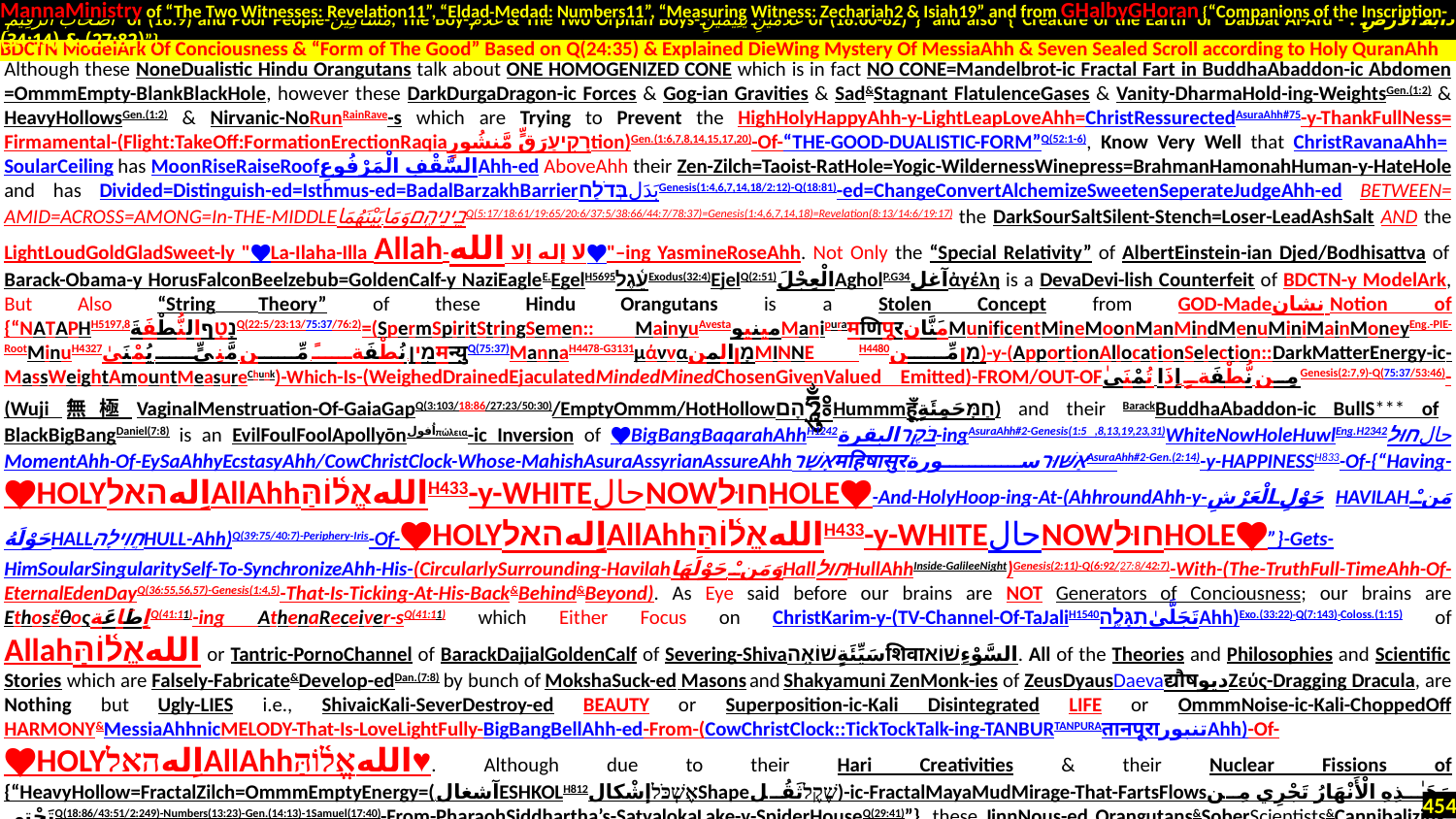

MannaMinistry of “The Two Witnesses: Revelation11”, “Eldad-Medad: Numbers11”, “Measuring Witness: Zechariah2 & Isiah19” and from GHalbyGHoran {“Companions of the Inscription-
 أَصْحَابَ الرَّقِيمِ  of (18:9) and Poor People-مَسَاكِينَ, The Boy-غُلَامُ & The Two Orphan Boys-غُلَامَيْنِ يَتِيمَيْنِ of (18:60-82)”}  and also  {“Creature of the Earth  or  Dabbat Al-Ard - دَابَّةُ الْأَرْضِ : (27:82) & (34:14)”}
.
Although these NoneDualistic Hindu Orangutans talk about ONE HOMOGENIZED CONE which is in fact NO CONE=Mandelbrot-ic Fractal Fart in BuddhaAbaddon-ic Abdomen =OmmmEmpty-BlankBlackHole, however these DarkDurgaDragon-ic Forces & Gog-ian Gravities & Sad&Stagnant FlatulenceGases & Vanity-DharmaHold-ing-WeightsGen.(1:2) & HeavyHollowsGen.(1:2) & Nirvanic-NoRunRainRave-s which are Trying to Prevent the HighHolyHappyAhh-y-LightLeapLoveAhh=ChristRessurectedAsuraAhh#75-y-ThankFullNess= Firmamental-(Flight:TakeOff:FormationErectionRaqiaרָקִיעַرَقٍّ مَّنشُورٍtion)Gen.(1:6,7,8,14,15,17,20)-Of-“THE-GOOD-DUALISTIC-FORM”Q(52:1-6), Know Very Well that ChristRavanaAhh= SoularCeiling has MoonRiseRaiseRoofالسَّقْفِ الْمَرْفُوعِAhh-ed AboveAhh their Zen-Zilch=Taoist-RatHole=Yogic-WildernessWinepress=BrahmanHamonahHuman-y-HateHole and has Divided=Distinguish-ed=Isthmus-ed=BadalBarzakhBarrierבְּדֹלַחبَدَلGenesis(1:4,6,7,14,18/2:12)-Q(18:81)-ed=ChangeConvertAlchemizeSweetenSeperateJudgeAhh-ed BETWEEN= AMID=ACROSS=AMONG=In-THE-MIDDLEבֵֽינֵיהֶֽםوَمَا-بَيْنَهُمَاQ(5:17/18:61/19:65/20:6/37:5/38:66/44:7/78:37)=Genesis(1:4,6,7,14,18)=Revelation(8:13/14:6/19:17) the DarkSourSaltSilent-Stench=Loser-LeadAshSalt AND the LightLoudGoldGladSweet-ly "♥La-Ilaha-Illa Allah-لا إله إلا الله♥"–ing YasmineRoseAhh. Not Only the “Special Relativity” of AlbertEinstein-ian Djed/Bodhisattva of Barack-Obama-y HorusFalconBeelzebub=GoldenCalf-y NaziEagleE.EgelH5695עֵ֫גֶלExodus(32:4)EjelQ(2:51)الْعِجْلَAgholP.G34آغلἀγέλη is a DevaDevi-lish Counterfeit of BDCTN-y ModelArk, But Also “String Theory” of these Hindu Orangutans is a Stolen Concept from GOD-Madeنشان Notion of {“NATAPHH5197,8נָטָףالنُّطْفَةَQ(22:5/23:13/75:37/76:2)=(SpermSpiritStringSemen:: MainyuAvestaمینیوManipuraमणिपूरمَنَّانMunificentMineMoonManMindMenuMiniMainMoneyEng.-PIE-RootMinuH4327מִין.نُطْفَةً مِّن مَّنِيٍّ يُمْنَىٰमन्युQ(75:37)MannaH4478-G3131μάνναמָןالمنMINNE H4480מִןمِّن)-y-(ApportionAllocationSelection::DarkMatterEnergy-ic-MassWeightAmountMeasureChunk)-Which-Is-(WeighedDrainedEjaculatedMindedMinedChosenGivenValued Emitted)-FROM/OUT-OFمِن نُّطْفَةٍ إِذَا تُمْنَىٰGenesis(2:7,9)-Q(75:37/53:46)-(Wuji無極VaginalMenstruation-Of-GaiaGapQ(3:103/18:86/27:23/50:30)/EmptyOmmm/HotHollowהָםཧཱུྂ༔Hummmहूँחַמָּحَمِئَةٍ) and their BarackBuddhaAbaddon-ic BullS*** of BlackBigBangDaniel(7:8) is an EvilFoulFoolApollyōnاُفولπώλεια-ic Inversion of ♥BigBangBaqarahAhhH1242בֹּקֶרالبقرة-ingAsuraAhh#2-Genesis(1:5 ,8,13,19,23,31)WhiteNowHoleHuwlEng.H2342חוּלحالMomentAhh-Of-EySaAhhyEcstasyAhh/CowChristClock-Whose-MahishAsuraAssyrianAssureAhhאָשַׁרमहिषासुरאַשּׁוּרسورةAsuraAhh#2-Gen.(2:14)-y-HAPPINESSH833-Of-{“Having-♥HOLYاِلهהאלAllAhhاللهאֱל֫וֹהַּH433-y-WHITEحالNOWחוּלHOLE♥-And-HolyHoop-ing-At-(AhhroundAhh-y-حَوْلِ الْعَرْشِHAVILAHمَنْ حَوْلَهُHALLחֲוִילָהHULL-Ahh)Q(39:75/40:7)-Periphery-Iris-Of-♥HOLYاِلهהאלAllAhhاللهאֱל֫וֹהַּH433-y-WHITEحالNOWחוּלHOLE♥”}-Gets-HimSoularSingularitySelf-To-SynchronizeAhh-His-(CircularlySurrounding-Havilahوَمَنْ حَوْلَهَاHallחוּלHullAhhInside-GalileeNight)Genesis(2:11)-Q(6:92/27:8/42:7)-With-(The-TruthFull-TimeAhh-Of-EternalEdenDayQ(36:55,56,57)-Genesis(1:4,5)-That-Is-Ticking-At-His-Back&Behind&Beyond). As Eye said before our brains are NOT Generators of Conciousness; our brains are EthosἔθοςاِطَاعَةQ(41:11)-ing AthenaReceiver-sQ(41:11) which Either Focus on ChristKarim-y-(TV-Channel-Of-TaJaliH1540تَجَلَّىٰתִגָּלֶ֥הAhh)Exo.(33:22)-Q(7:143)-Coloss.(1:15) of Allahاللهאֱל֫וֹהַּ or Tantric-PornoChannel of BarackDajjalGoldenCalf of Severing-Shivaسَيِّئَةٍשׁוֹאָ֥הशिवाالسَّوْءِשׁוֹא. All of the Theories and Philosophies and Scientific Stories which are Falsely-Fabricate&Develop-edDan.(7:8) by bunch of MokshaSuck-ed Masons and Shakyamuni ZenMonk-ies of ZeusDyausDaevaद्यौषدیوΖεύς-Dragging Dracula, are Nothing but Ugly-LIES i.e., ShivaicKali-SeverDestroy-ed BEAUTY or Superposition-ic-Kali Disintegrated LIFE or OmmmNoise-ic-Kali-ChoppedOff HARMONY&MessiaAhhnicMELODY-That-Is-LoveLightFully-BigBangBellAhh-ed-From-(CowChristClock::TickTockTalk-ing-TANBURTANPURAतानपूराتنبورAhh)-Of-♥HOLYاِلهהאלAllAhhاللهאֱל֫וֹהַּ♥. Although due to their Hari Creativities & their Nuclear Fissions of {“HeavyHollow=FractalZilch=OmmmEmptyEnergy=(.آشغالESHKOLH812אֶשְׁכֹּלإشْكالShapeשֶׁקֶלثَقُل)-ic-FractalMayaMudMirage-That-FartsFlowsوَهَـٰذِهِ الْأَنْهَارُ تَجْرِي مِن تَحْتِيQ(18:86/43:51/2:249)-Numbers(13:23)-Gen.(14:13)-1Samuel(17:40)-From-PharaohSiddhartha’s-SatyalokaLake-y-SpiderHouseQ(29:41)”}, these JinnNous-ed Orangutans&SoberScientists&Cannibalizing-CainAbel-zers-Of-REALITY&AdultApes in tuxedos can clap for each other and give NobelPrises to each other, but the GoodGen.(2:9)-& Real Contribution & AbelAhh-y CreativityGen.(4:4) of our species was to PoeticCallCall-y-PraisePriestOfferAhh & Make Love with THE ONLY HOLY AllAhh-y LoveLordLife Who
BDCTN ModelArk Of Conciousness & “Form of The Good” Based on Q(24:35) & Explained DieWing Mystery Of MessiaAhh & Seven Sealed Scroll according to Holy QuranAhh
454